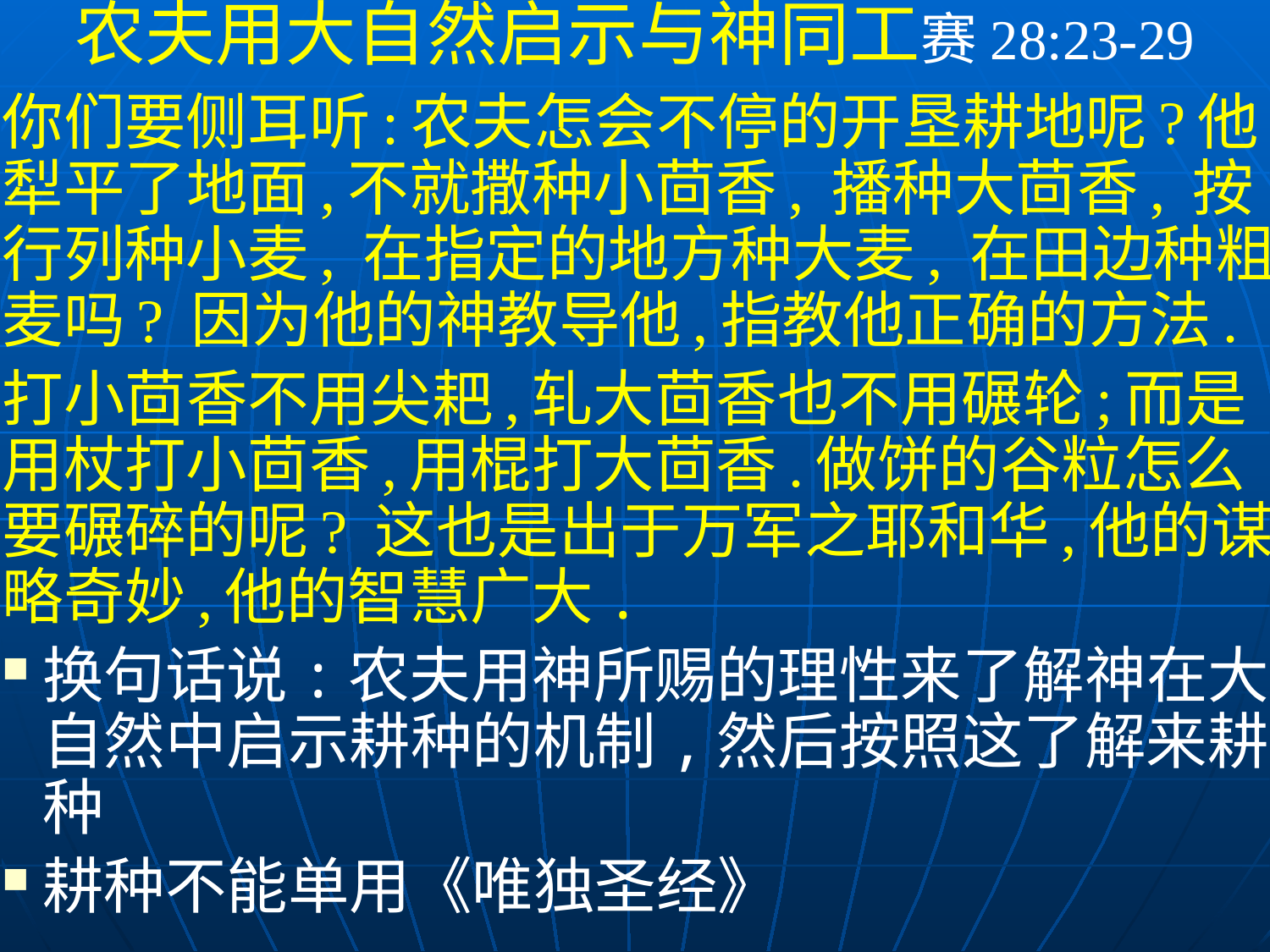

农夫用大自然启示与神同工赛28:23-29
你们要侧耳听:农夫怎会不停的开垦耕地呢?他犁平了地面,不就撒种小茴香, 播种大茴香, 按行列种小麦, 在指定的地方种大麦, 在田边种粗麦吗? 因为他的神教导他,指教他正确的方法.
打小茴香不用尖耙,轧大茴香也不用碾轮;而是用杖打小茴香,用棍打大茴香.做饼的谷粒怎么要碾碎的呢? 这也是出于万军之耶和华,他的谋略奇妙,他的智慧广大.
换句话说:农夫用神所赐的理性来了解神在大自然中启示耕种的机制,然后按照这了解来耕种
耕种不能单用《唯独圣经》